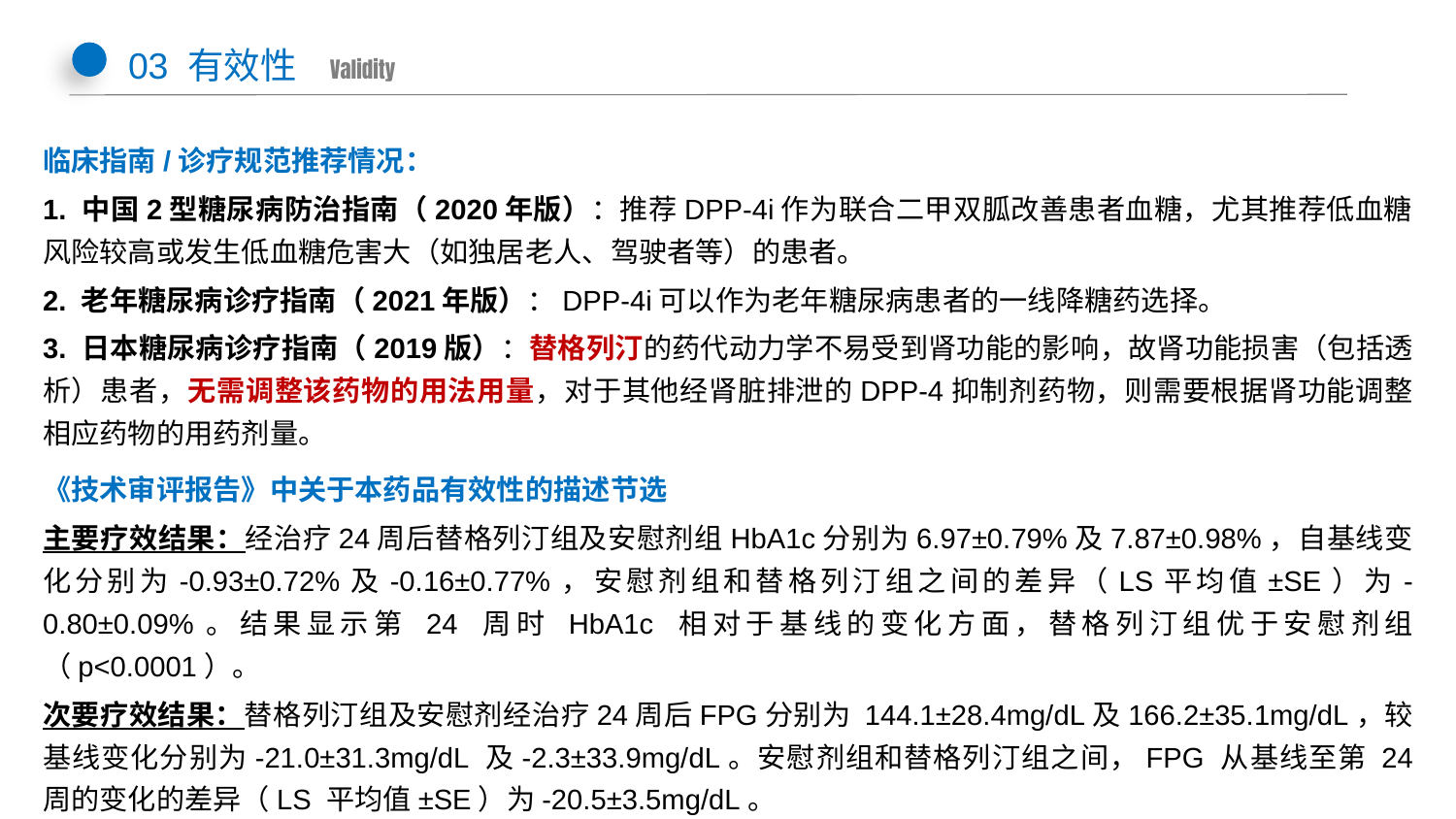

03 有效性   Validity

临床指南/诊疗规范推荐情况：
1. 中国2型糖尿病防治指南（2020年版）：推荐DPP-4i作为联合二甲双胍改善患者血糖，尤其推荐低血糖风险较高或发生低血糖危害大（如独居老人、驾驶者等）的患者。
2. 老年糖尿病诊疗指南（2021年版）：DPP-4i可以作为老年糖尿病患者的一线降糖药选择。
3. 日本糖尿病诊疗指南（2019版）：替格列汀的药代动力学不易受到肾功能的影响，故肾功能损害（包括透析）患者，无需调整该药物的用法用量，对于其他经肾脏排泄的DPP-4抑制剂药物，则需要根据肾功能调整相应药物的用药剂量。
《技术审评报告》中关于本药品有效性的描述节选
主要疗效结果：经治疗24周后替格列汀组及安慰剂组HbA1c分别为6.97±0.79%及7.87±0.98%，自基线变化分别为-0.93±0.72%及-0.16±0.77%，安慰剂组和替格列汀组之间的差异（LS平均值±SE）为-0.80±0.09%。结果显示第 24 周时 HbA1c 相对于基线的变化方面，替格列汀组优于安慰剂组（p<0.0001）。
次要疗效结果：替格列汀组及安慰剂经治疗24周后FPG分别为 144.1±28.4mg/dL及166.2±35.1mg/dL，较基线变化分别为-21.0±31.3mg/dL 及-2.3±33.9mg/dL。安慰剂组和替格列汀组之间，FPG 从基线至第 24 周的变化的差异（LS 平均值±SE）为-20.5±3.5mg/dL。